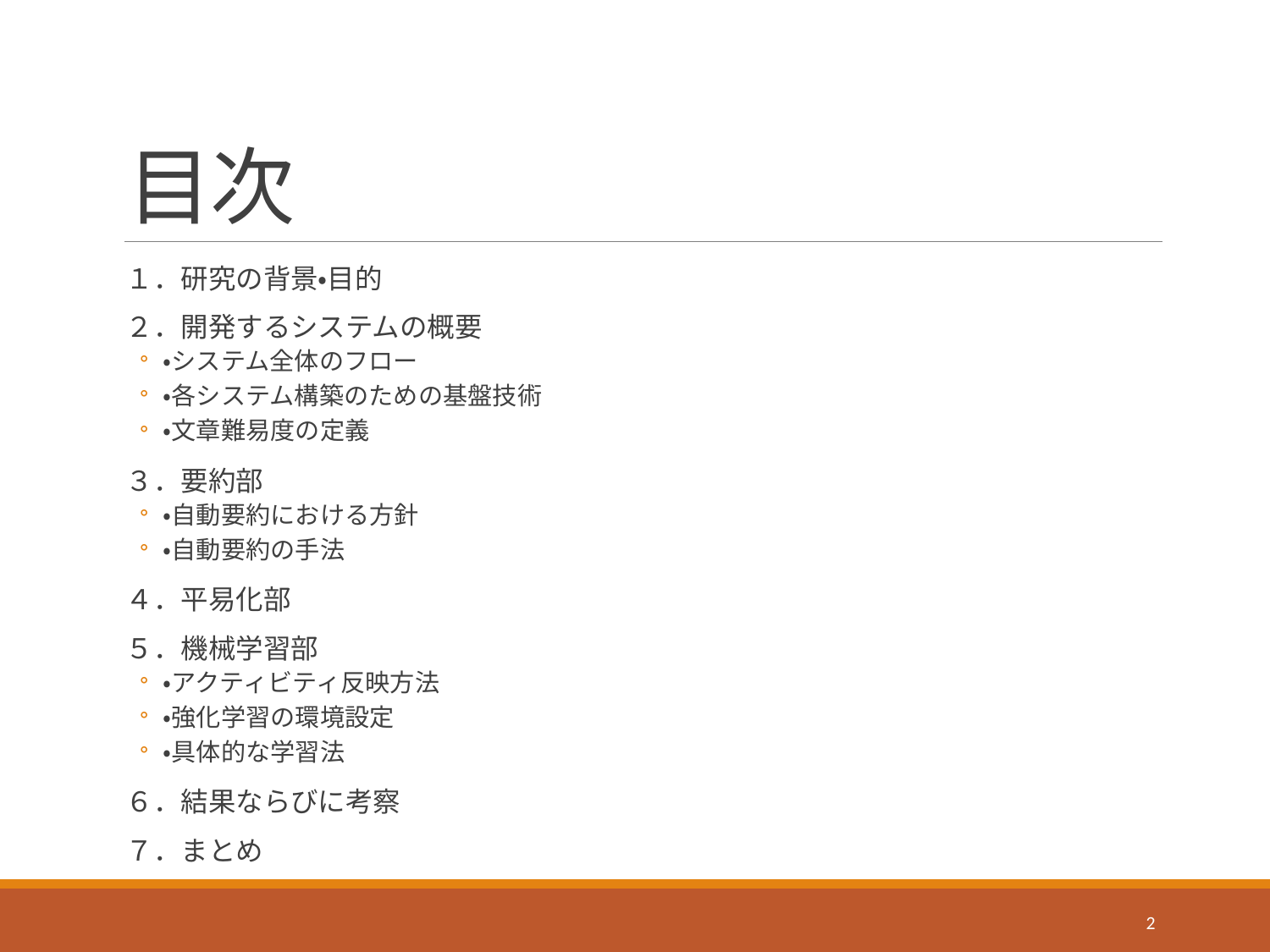

# 目次
１．研究の背景・目的
２．開発するシステムの概要
・システム全体のフロー
・各システム構築のための基盤技術
・文章難易度の定義
３．要約部
・自動要約における方針
・自動要約の手法
４．平易化部
５．機械学習部
・アクティビティ反映方法
・強化学習の環境設定
・具体的な学習法
６．結果ならびに考察
７．まとめ

2